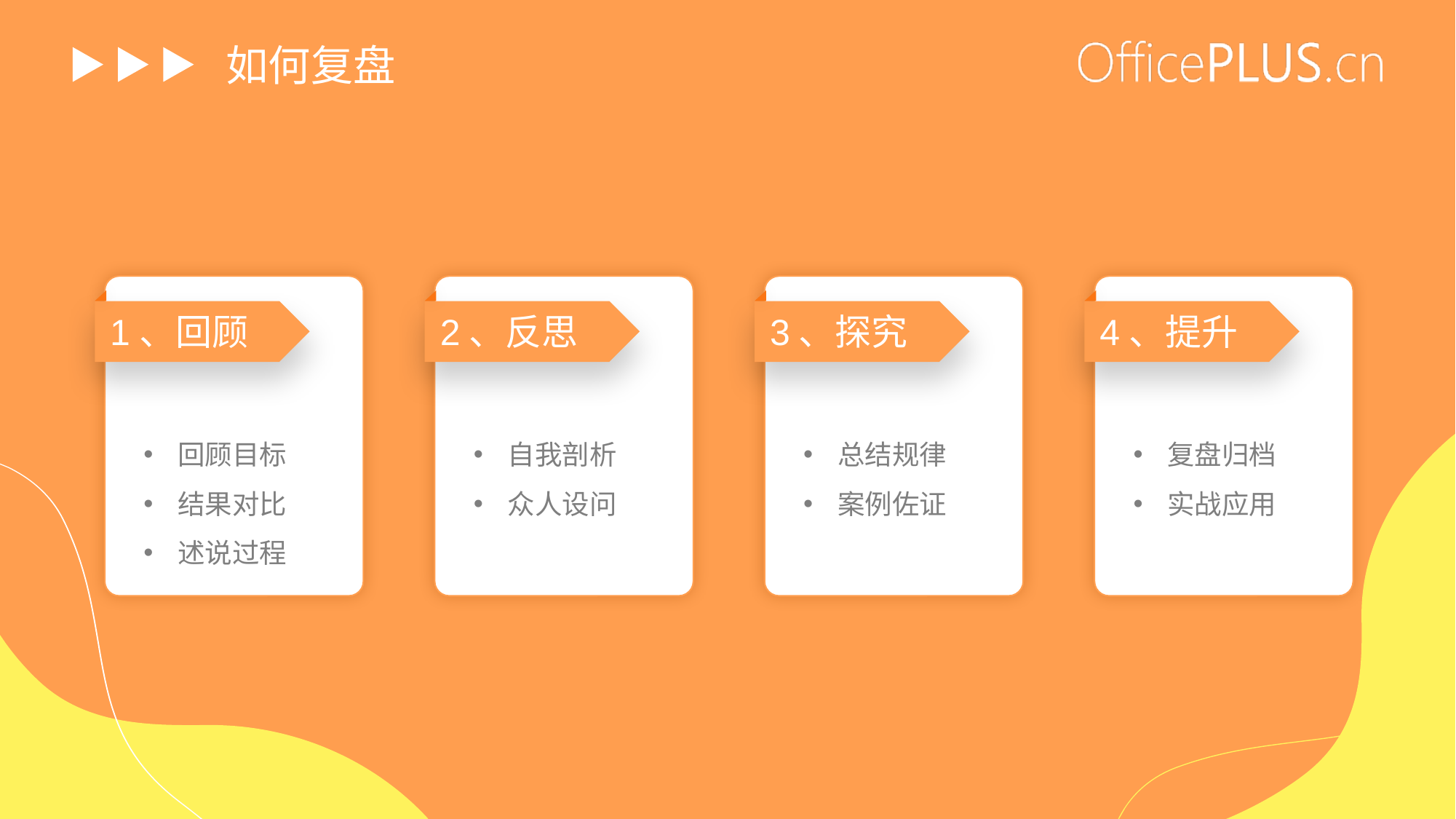

# 如何复盘

1、回顾
回顾目标
结果对比
述说过程

2、反思
自我剖析
众人设问

3、探究
总结规律
案例佐证

4、提升
复盘归档
实战应用